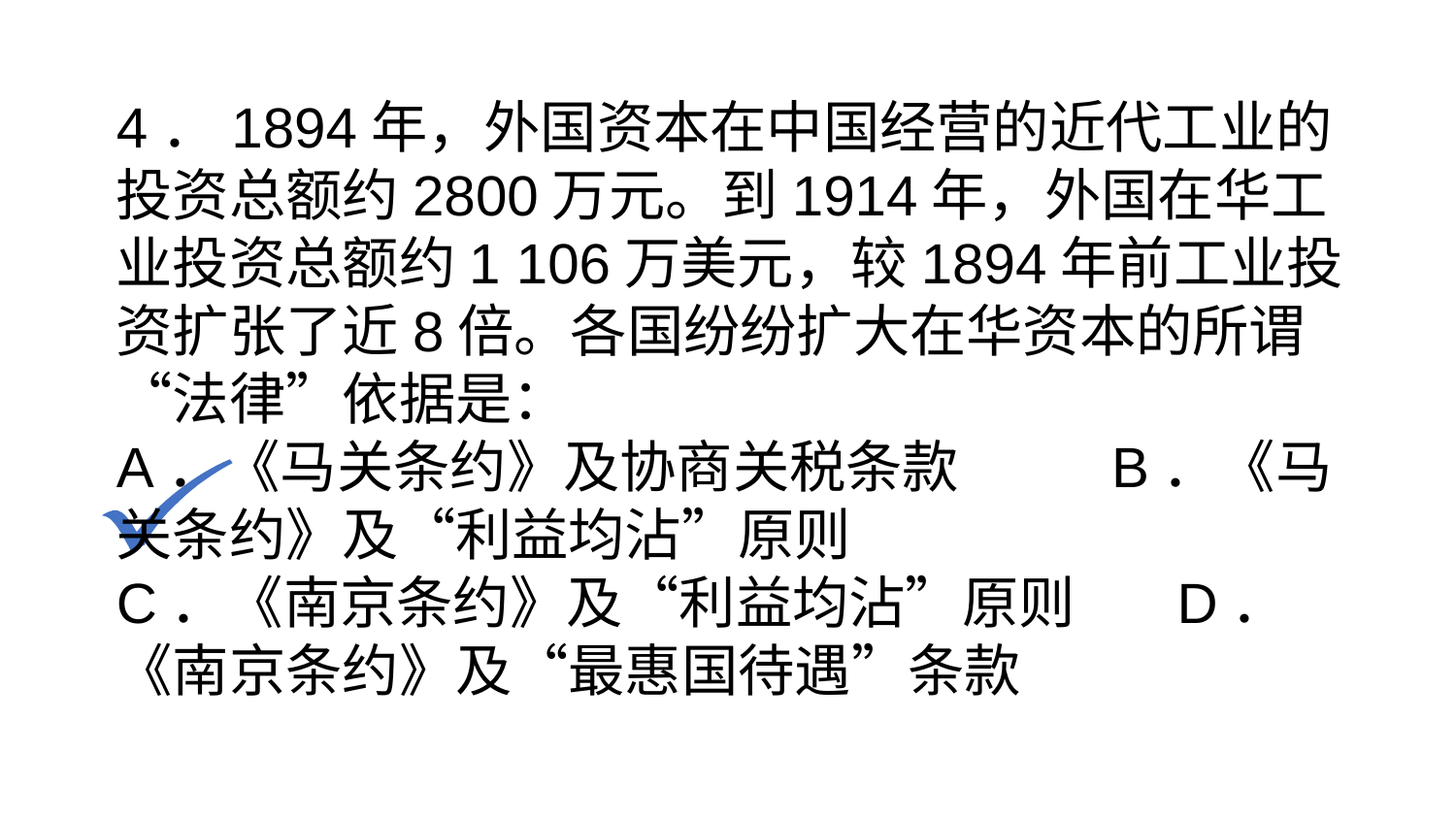

4．1894年，外国资本在中国经营的近代工业的投资总额约2800万元。到1914年，外国在华工业投资总额约1 106万美元，较1894年前工业投资扩张了近8倍。各国纷纷扩大在华资本的所谓“法律”依据是：
A．《马关条约》及协商关税条款           B．《马关条约》及“利益均沾”原则
C．《南京条约》及“利益均沾”原则       D．《南京条约》及“最惠国待遇”条款